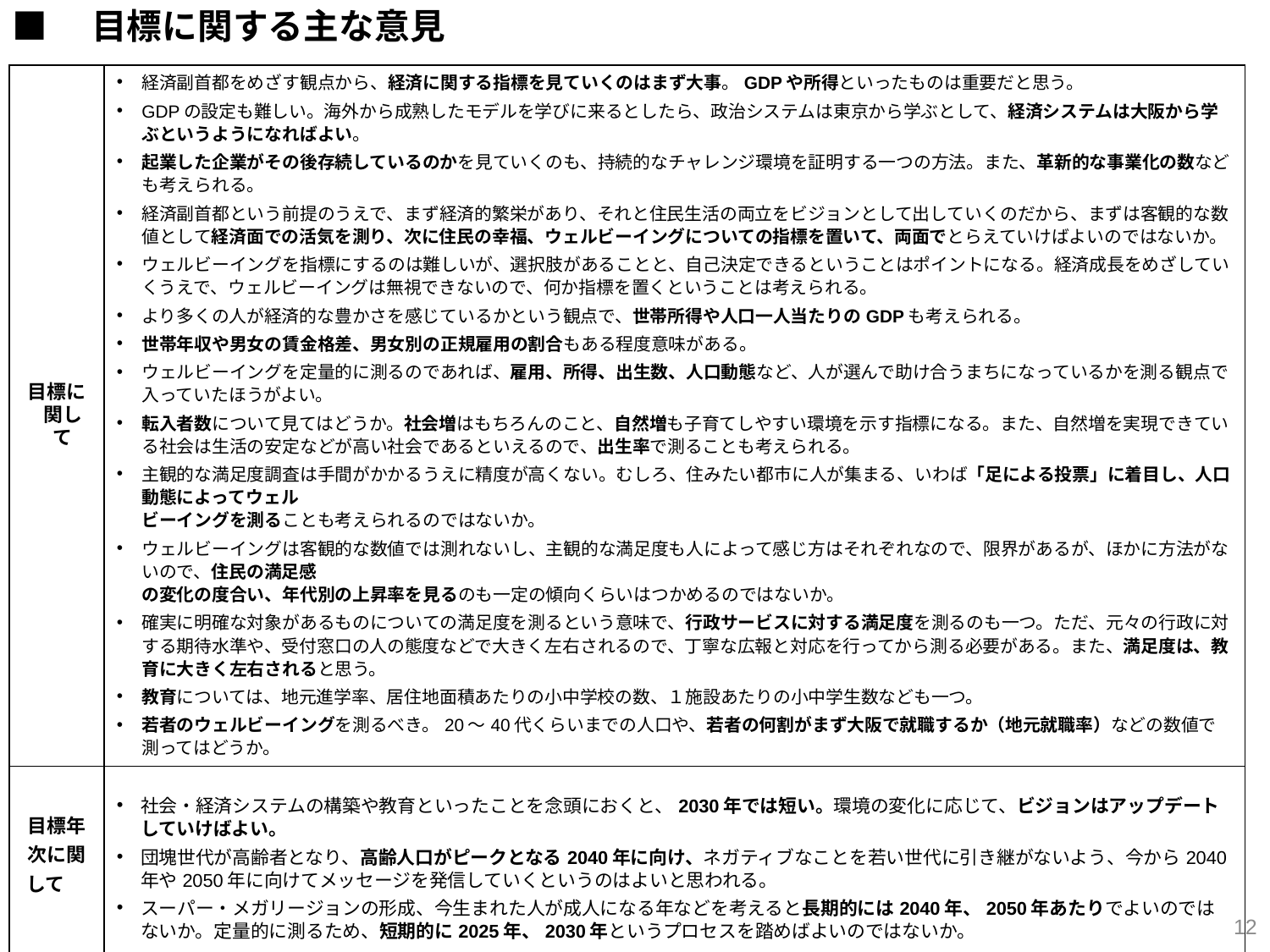

■　目標に関する主な意見
| 目標に関して | 経済副首都をめざす観点から、経済に関する指標を見ていくのはまず大事。GDPや所得といったものは重要だと思う。 GDPの設定も難しい。海外から成熟したモデルを学びに来るとしたら、政治システムは東京から学ぶとして、経済システムは大阪から学ぶというようになればよい。 起業した企業がその後存続しているのかを見ていくのも、持続的なチャレンジ環境を証明する一つの方法。また、革新的な事業化の数なども考えられる。 経済副首都という前提のうえで、まず経済的繁栄があり、それと住民生活の両立をビジョンとして出していくのだから、まずは客観的な数値として経済面での活気を測り、次に住民の幸福、ウェルビーイングについての指標を置いて、両面でとらえていけばよいのではないか。 ウェルビーイングを指標にするのは難しいが、選択肢があることと、自己決定できるということはポイントになる。経済成長をめざしていくうえで、ウェルビーイングは無視できないので、何か指標を置くということは考えられる。 より多くの人が経済的な豊かさを感じているかという観点で、世帯所得や人口一人当たりのGDPも考えられる。 世帯年収や男女の賃金格差、男女別の正規雇用の割合もある程度意味がある。 ウェルビーイングを定量的に測るのであれば、雇用、所得、出生数、人口動態など、人が選んで助け合うまちになっているかを測る観点で入っていたほうがよい。 転入者数について見てはどうか。社会増はもちろんのこと、自然増も子育てしやすい環境を示す指標になる。また、自然増を実現できている社会は生活の安定などが高い社会であるといえるので、出生率で測ることも考えられる。 主観的な満足度調査は手間がかかるうえに精度が高くない。むしろ、住みたい都市に人が集まる、いわば「足による投票」に着目し、人口動態によってウェル ビーイングを測ることも考えられるのではないか。 ウェルビーイングは客観的な数値では測れないし、主観的な満足度も人によって感じ方はそれぞれなので、限界があるが、ほかに方法がないので、住民の満足感 の変化の度合い、年代別の上昇率を見るのも一定の傾向くらいはつかめるのではないか。 確実に明確な対象があるものについての満足度を測るという意味で、行政サービスに対する満足度を測るのも一つ。ただ、元々の行政に対する期待水準や、受付窓口の人の態度などで大きく左右されるので、丁寧な広報と対応を行ってから測る必要がある。また、満足度は、教育に大きく左右されると思う。 教育については、地元進学率、居住地面積あたりの小中学校の数、１施設あたりの小中学生数なども一つ。 若者のウェルビーイングを測るべき。20～40代くらいまでの人口や、若者の何割がまず大阪で就職するか（地元就職率）などの数値で測ってはどうか。 |
| --- | --- |
| 目標年次に関して | 社会・経済システムの構築や教育といったことを念頭におくと、2030年では短い。環境の変化に応じて、ビジョンはアップデートしていけばよい。 団塊世代が高齢者となり、高齢人口がピークとなる2040年に向け、ネガティブなことを若い世代に引き継がないよう、今から2040年や2050年に向けてメッセージを発信していくというのはよいと思われる。 スーパー・メガリージョンの形成、今生まれた人が成人になる年などを考えると長期的には2040年、2050年あたりでよいのではないか。定量的に測るため、短期的に2025年、2030年というプロセスを踏めばよいのではないか。 |
12
【経済に関する目標に関して】
【ウェルビーイングに関する目標に関して】

　【目標年次に関して】